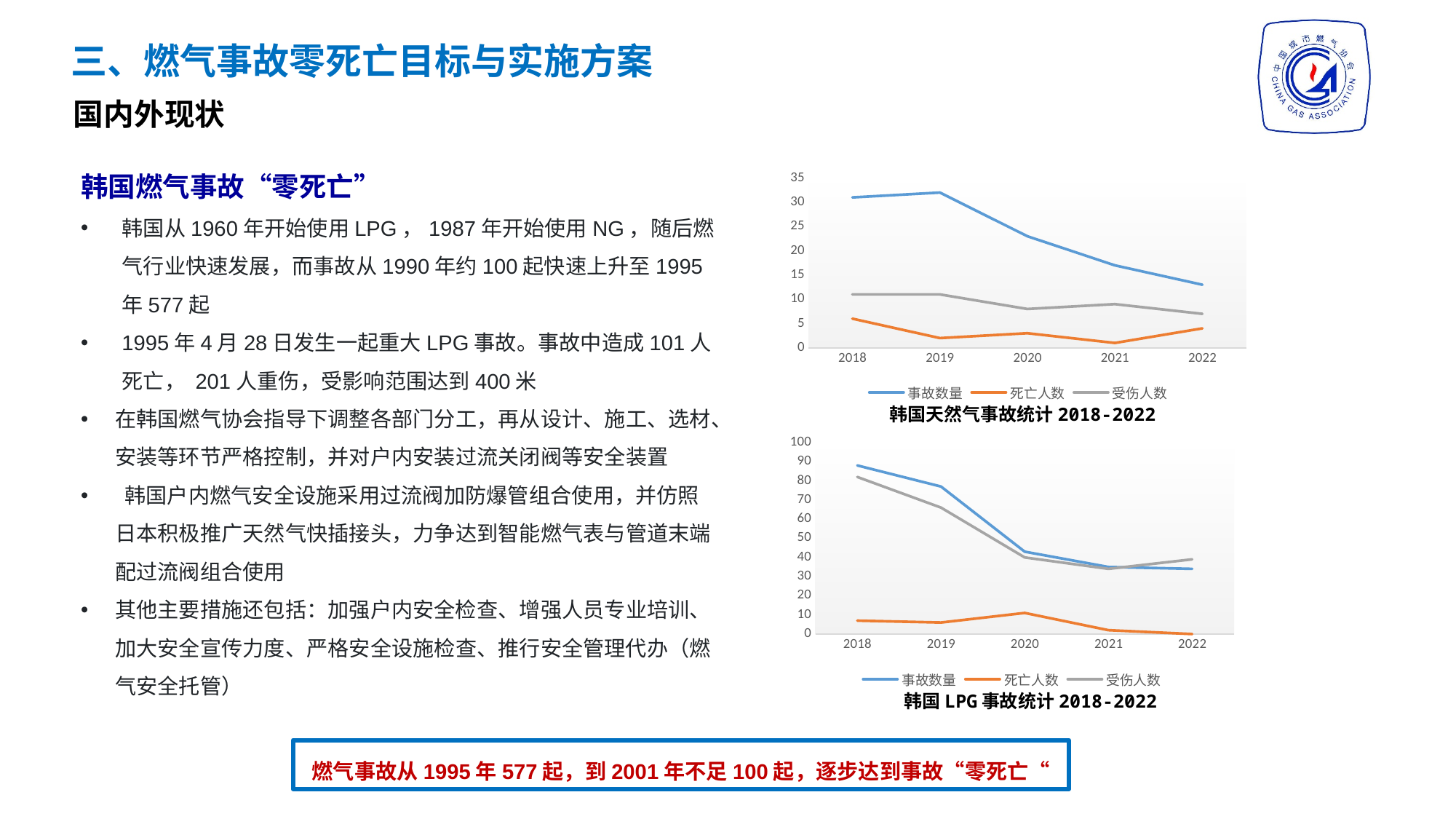

三、燃气事故零死亡目标与实施方案
国内外现状
韩国燃气事故“零死亡”
韩国从1960年开始使用LPG，1987年开始使用NG，随后燃气行业快速发展，而事故从1990年约100起快速上升至1995年577起
1995年4月28日发生一起重大LPG事故。事故中造成101人死亡， 201人重伤，受影响范围达到400米
在韩国燃气协会指导下调整各部门分工，再从设计、施工、选材、安装等环节严格控制，并对户内安装过流关闭阀等安全装置
 韩国户内燃气安全设施采用过流阀加防爆管组合使用，并仿照日本积极推广天然气快插接头，力争达到智能燃气表与管道末端配过流阀组合使用
其他主要措施还包括：加强户内安全检查、增强人员专业培训、加大安全宣传力度、严格安全设施检查、推行安全管理代办（燃气安全托管）

### Chart

| Category | 事故数量 | 死亡人数 | 受伤人数 |
|---|---|---|---|
| 2018 | 31.0 | 6.0 | 11.0 |
| 2019 | 32.0 | 2.0 | 11.0 |
| 2020 | 23.0 | 3.0 | 8.0 |
| 2021 | 17.0 | 1.0 | 9.0 |
| 2022 | 13.0 | 4.0 | 7.0 |
韩国天然气事故统计2018-2022

### Chart

| Category | 事故数量 | 死亡人数 | 受伤人数 |
|---|---|---|---|
| 2018 | 88.0 | 7.0 | 82.0 |
| 2019 | 77.0 | 6.0 | 66.0 |
| 2020 | 43.0 | 11.0 | 40.0 |
| 2021 | 35.0 | 2.0 | 34.0 |
| 2022 | 34.0 | 0.0 | 39.0 |
韩国LPG事故统计2018-2022
燃气事故从1995年577起，到2001年不足100起，逐步达到事故“零死亡“